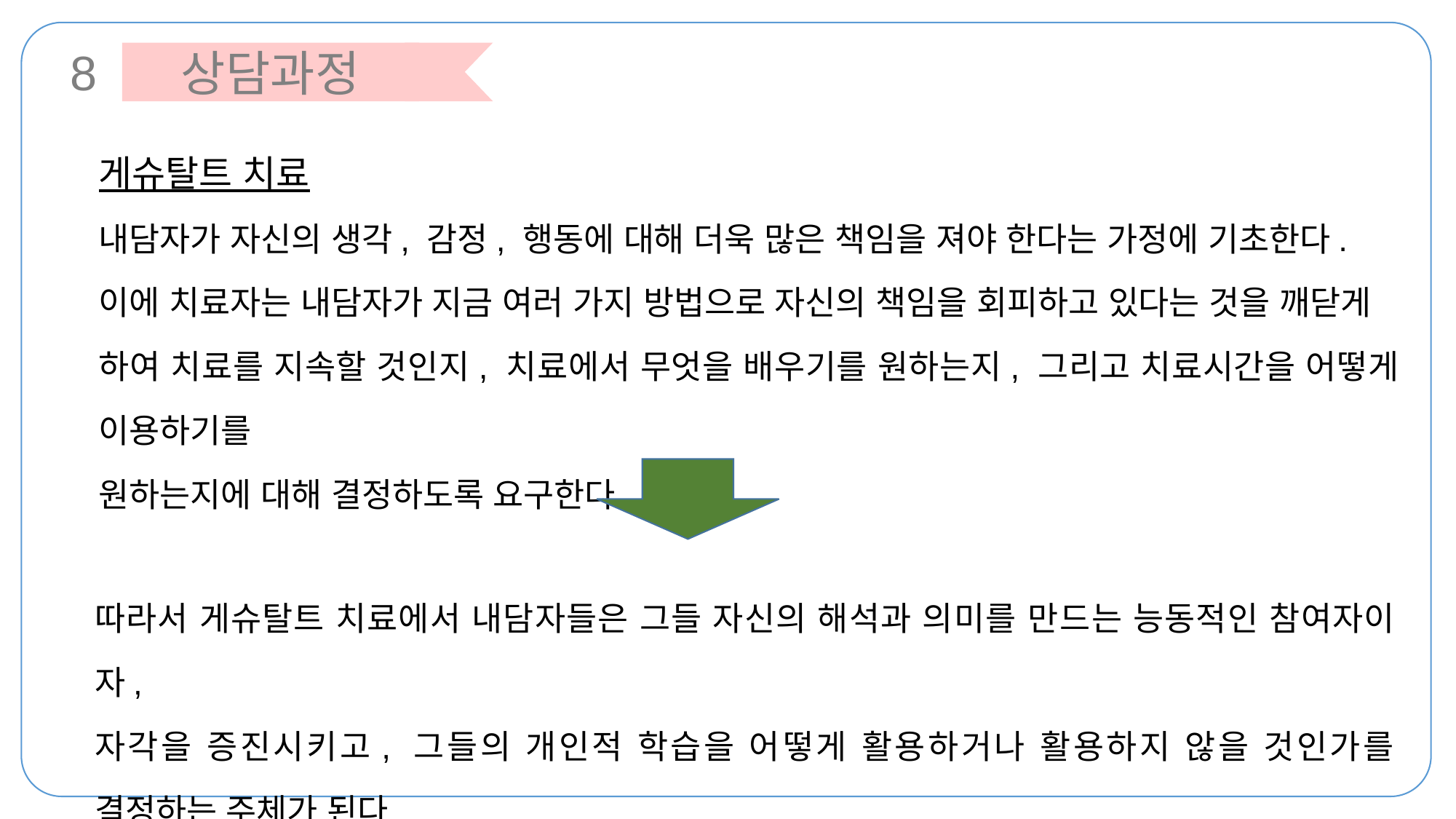

8
상담과정

게슈탈트 치료
내담자가 자신의 생각, 감정, 행동에 대해 더욱 많은 책임을 져야 한다는 가정에 기초한다.
이에 치료자는 내담자가 지금 여러 가지 방법으로 자신의 책임을 회피하고 있다는 것을 깨닫게
하여 치료를 지속할 것인지, 치료에서 무엇을 배우기를 원하는지, 그리고 치료시간을 어떻게 이용하기를
원하는지에 대해 결정하도록 요구한다.

따라서 게슈탈트 치료에서 내담자들은 그들 자신의 해석과 의미를 만드는 능동적인 참여자이자,
자각을 증진시키고, 그들의 개인적 학습을 어떻게 활용하거나 활용하지 않을 것인가를 결정하는 주체가 된다.